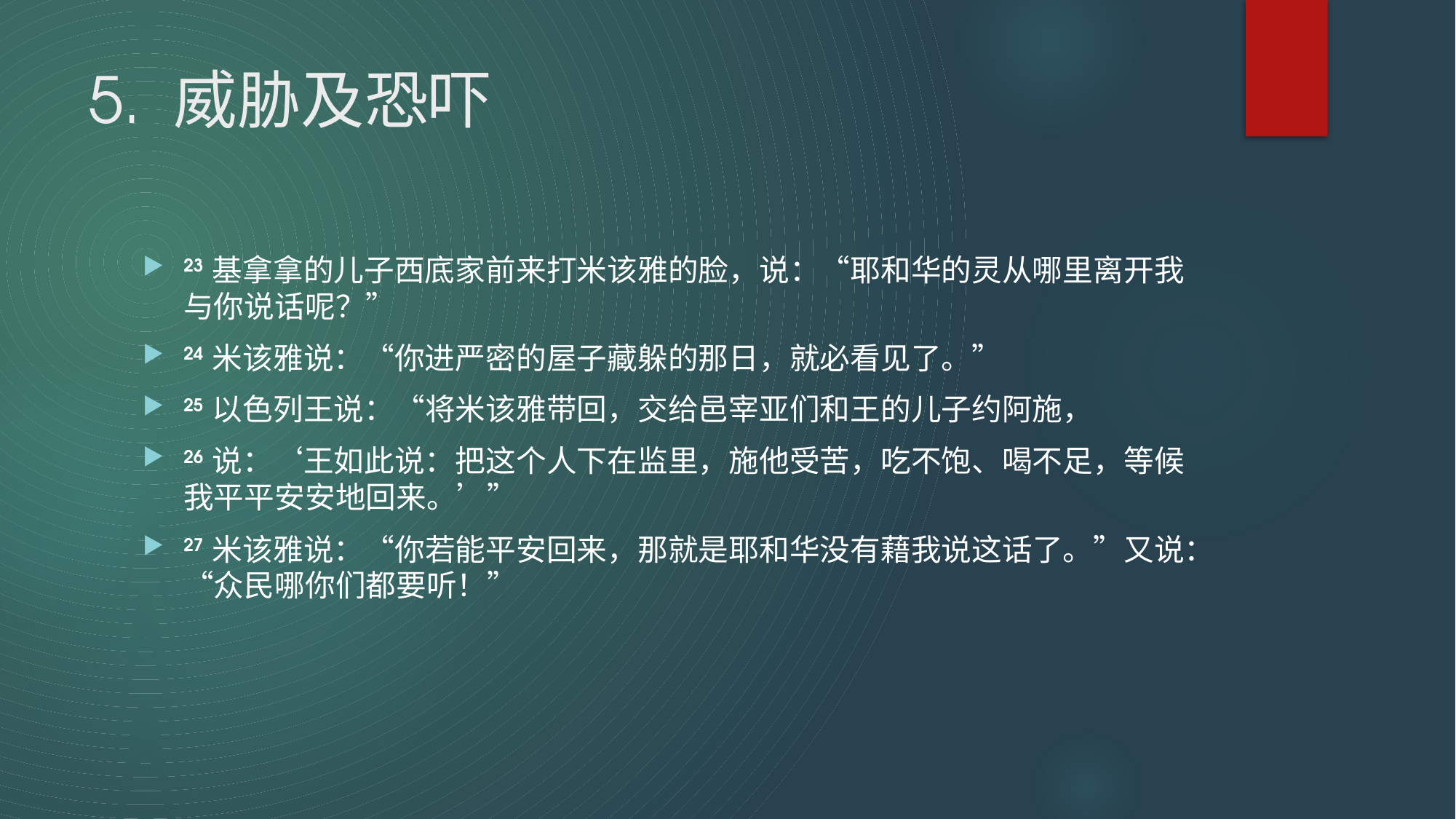

# 5. 威胁及恐吓
23 基拿拿的儿子西底家前来打米该雅的脸，说：“耶和华的灵从哪里离开我与你说话呢？”
24 米该雅说：“你进严密的屋子藏躲的那日，就必看见了。”
25 以色列王说：“将米该雅带回，交给邑宰亚们和王的儿子约阿施，
26 说：‘王如此说：把这个人下在监里，施他受苦，吃不饱、喝不足，等候我平平安安地回来。’”
27 米该雅说：“你若能平安回来，那就是耶和华没有藉我说这话了。”又说：“众民哪你们都要听！”